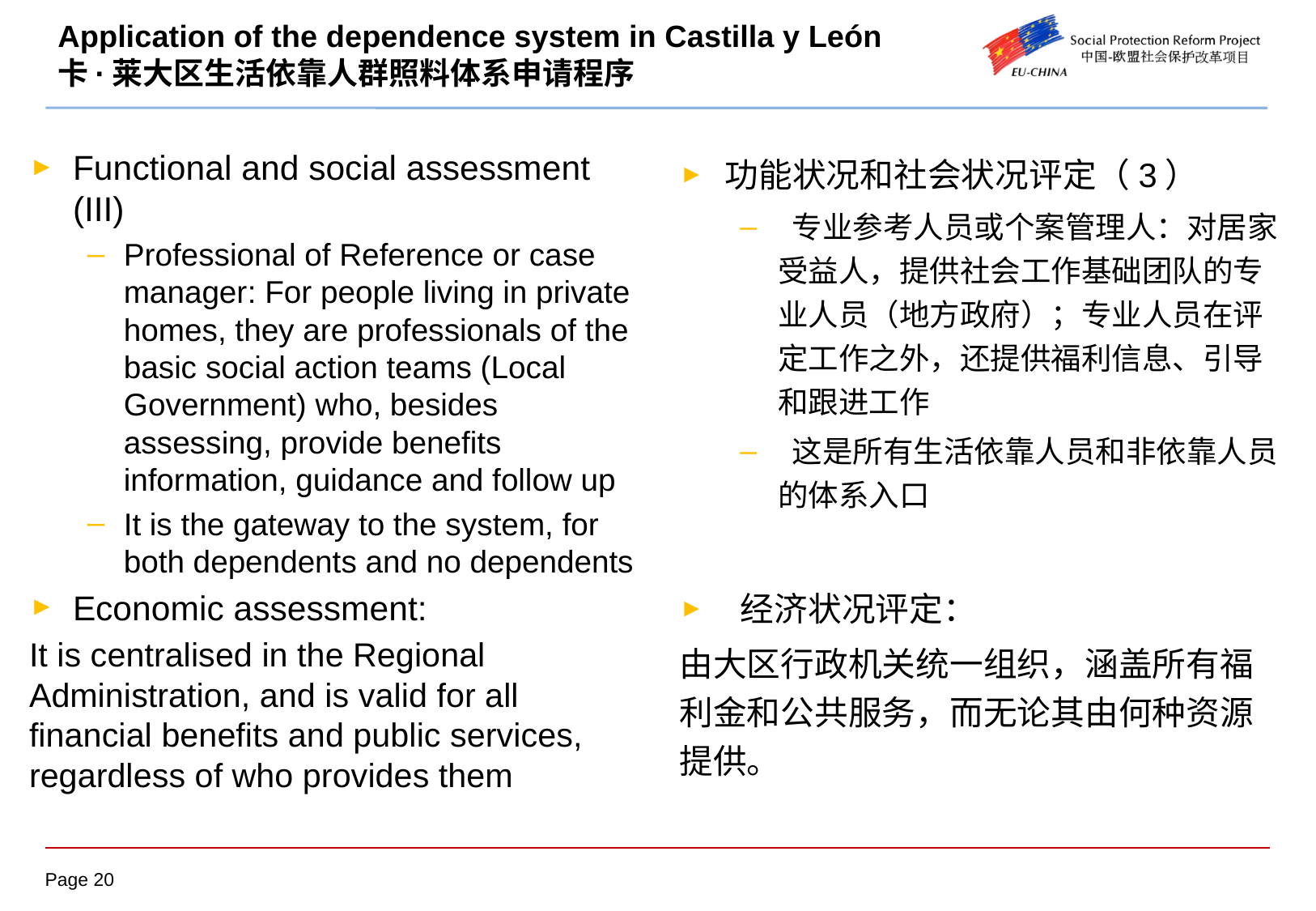

# Application of the dependence system in Castilla y León 卡·莱大区生活依靠人群照料体系申请程序
Functional and social assessment (III)
Professional of Reference or case manager: For people living in private homes, they are professionals of the basic social action teams (Local Government) who, besides assessing, provide benefits information, guidance and follow up
It is the gateway to the system, for both dependents and no dependents
Economic assessment:
It is centralised in the Regional Administration, and is valid for all financial benefits and public services, regardless of who provides them
功能状况和社会状况评定（3）
 专业参考人员或个案管理人：对居家受益人，提供社会工作基础团队的专业人员（地方政府）；专业人员在评定工作之外，还提供福利信息、引导和跟进工作
 这是所有生活依靠人员和非依靠人员的体系入口

 经济状况评定：
由大区行政机关统一组织，涵盖所有福利金和公共服务，而无论其由何种资源提供。